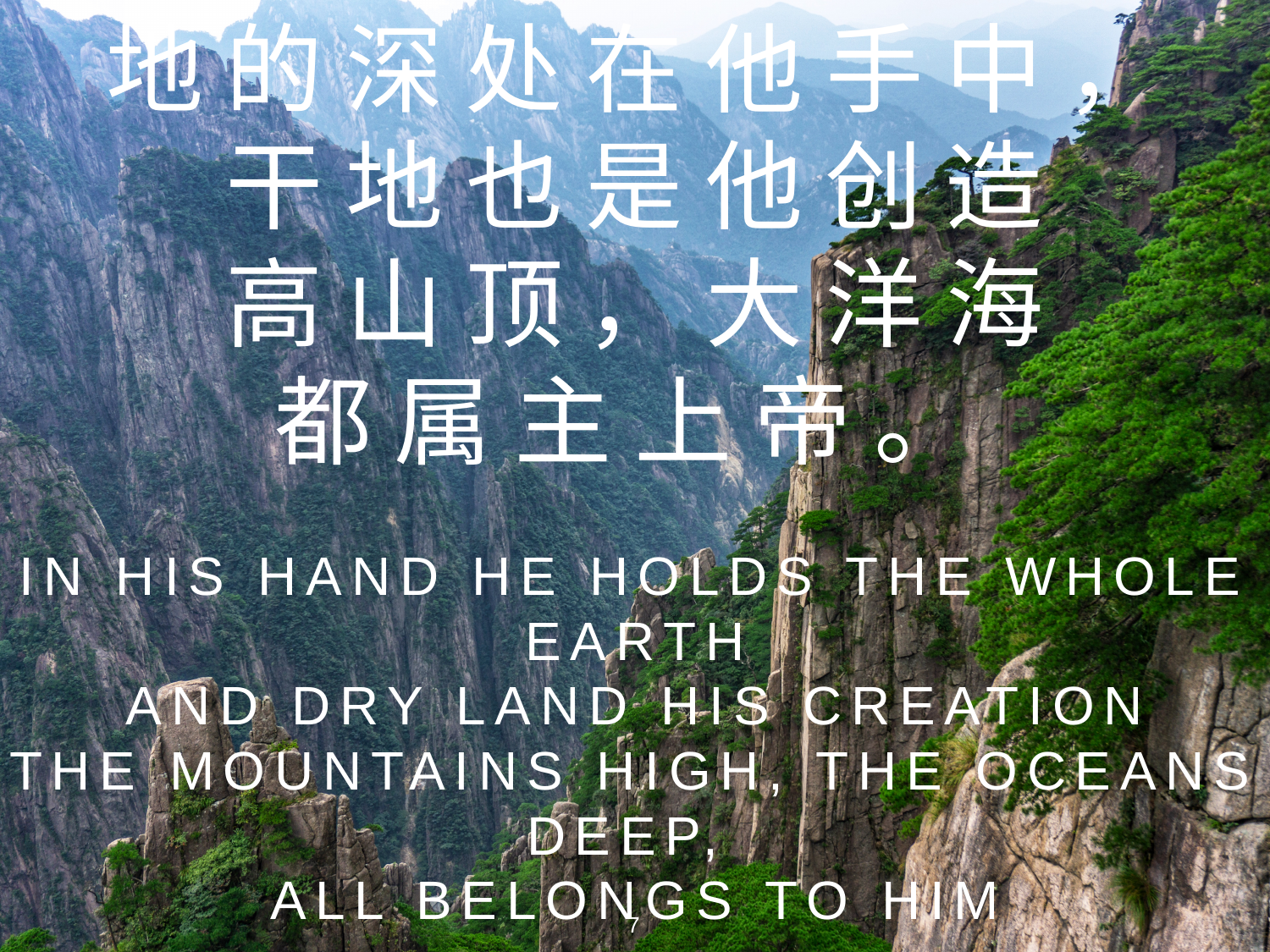

# 地的深处在他手中，
干地也是他创造
高山顶，大洋海
都属主上帝。
In His hand He holds the whole Earth
And dry land His creation
The mountains high, the oceans deep,
all belongs to Him
7